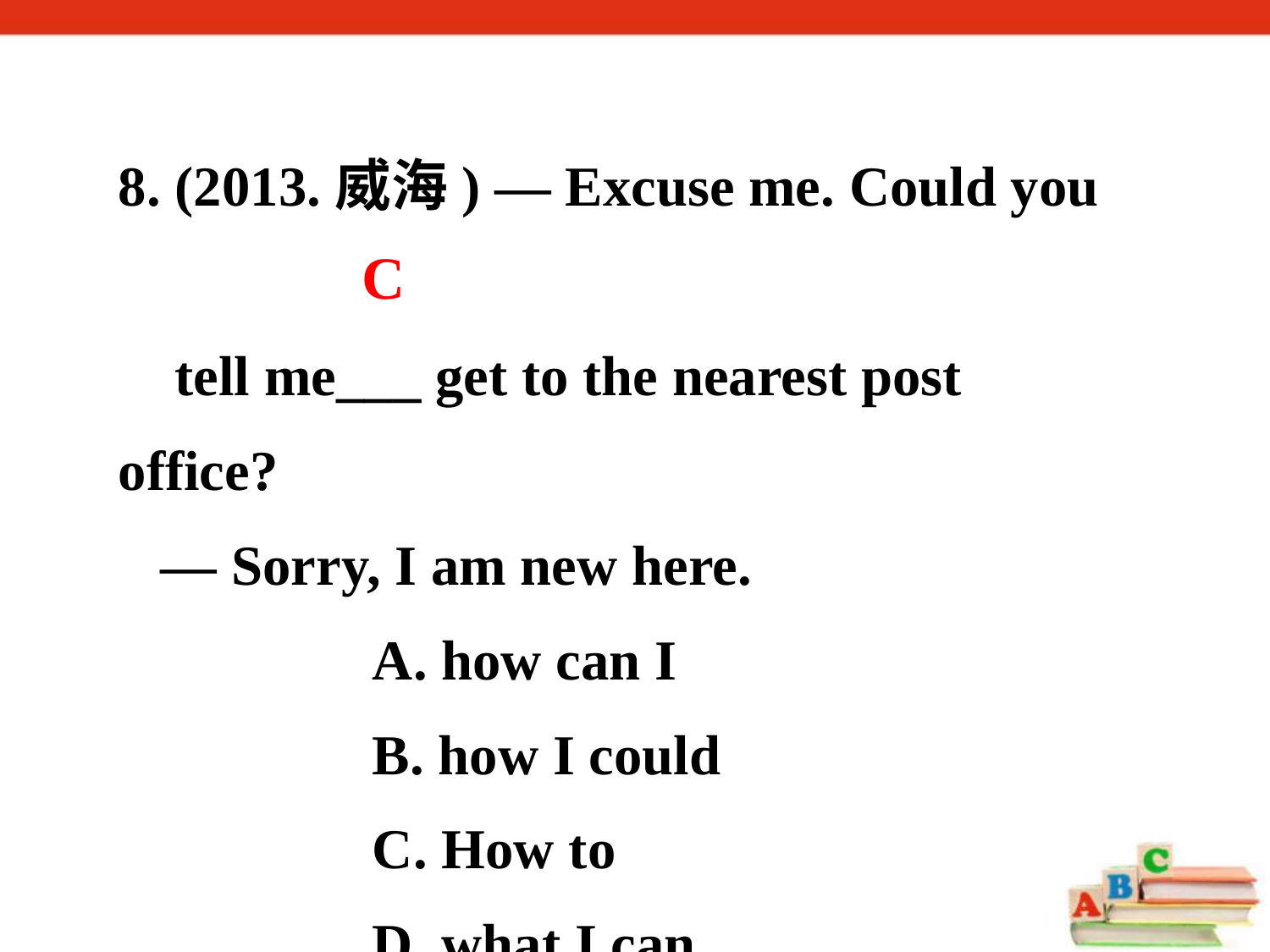

8. (2013.威海) — Excuse me. Could you
    tell me___ get to the nearest post office?
   — Sorry, I am new here.
A. how can I
B. how I could
C. How to
D. what I can
C